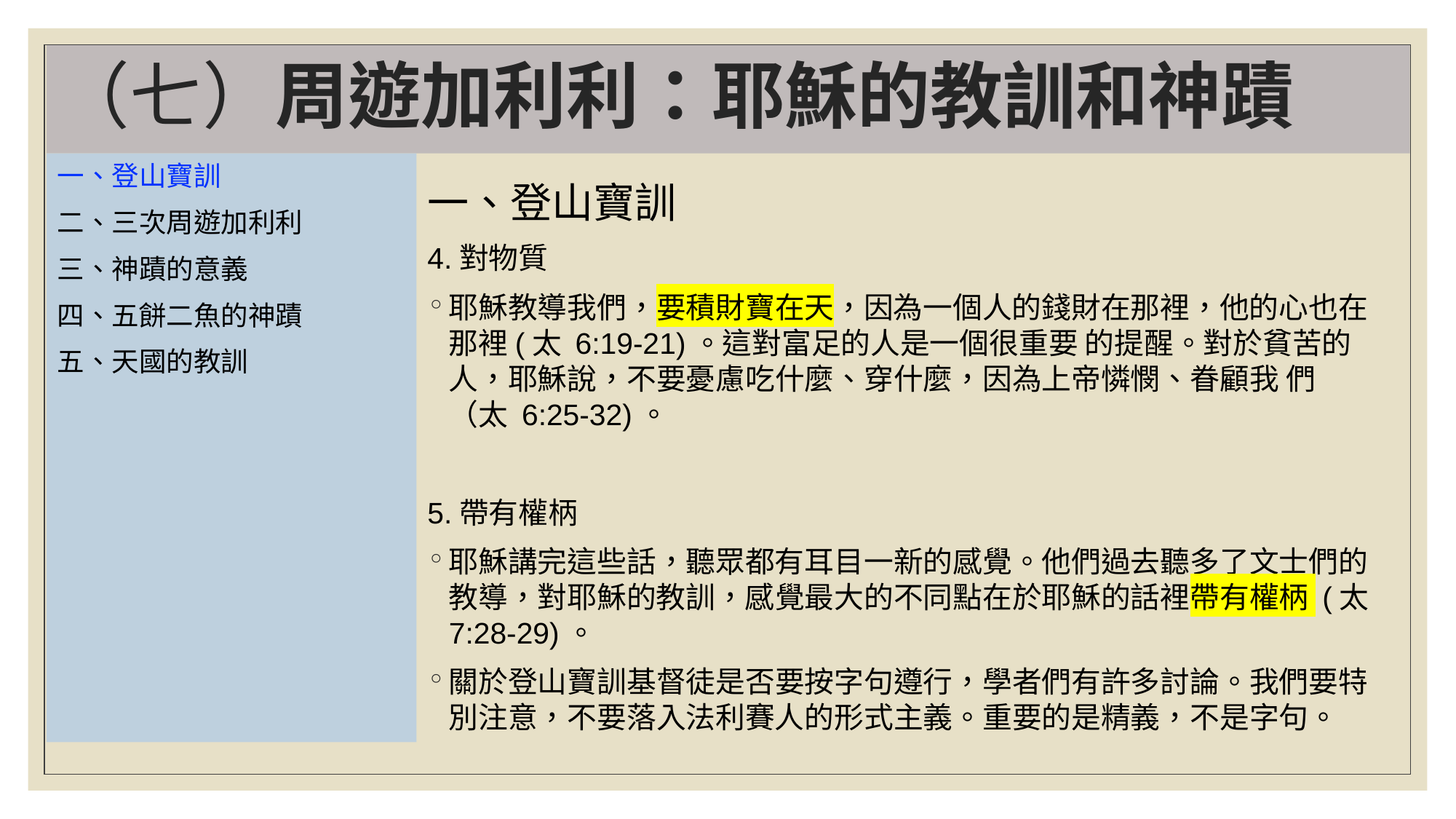

# （七）周遊加利利：耶穌的教訓和神蹟
一、登山寶訓
二、三次周遊加利利
三、神蹟的意義
四、五餅二魚的神蹟
五、天國的教訓

一、登山寶訓
4.對物質
耶穌教導我們，要積財寶在天，因為一個人的錢財在那裡，他的心也在那裡(太 6:19-21)。這對富足的人是一個很重要 的提醒。對於貧苦的人，耶穌說，不要憂慮吃什麼、穿什麼，因為上帝憐憫、眷顧我 們  （太 6:25-32)。

5.帶有權柄
耶穌講完這些話，聽眾都有耳目一新的感覺。他們過去聽多了文士們的教導，對耶穌的教訓，感覺最大的不同點在於耶穌的話裡帶有權柄 (太 7:28-29)。
關於登山寶訓基督徒是否要按字句遵行，學者們有許多討論。我們要特別注意，不要落入法利賽人的形式主義。重要的是精義，不是字句。